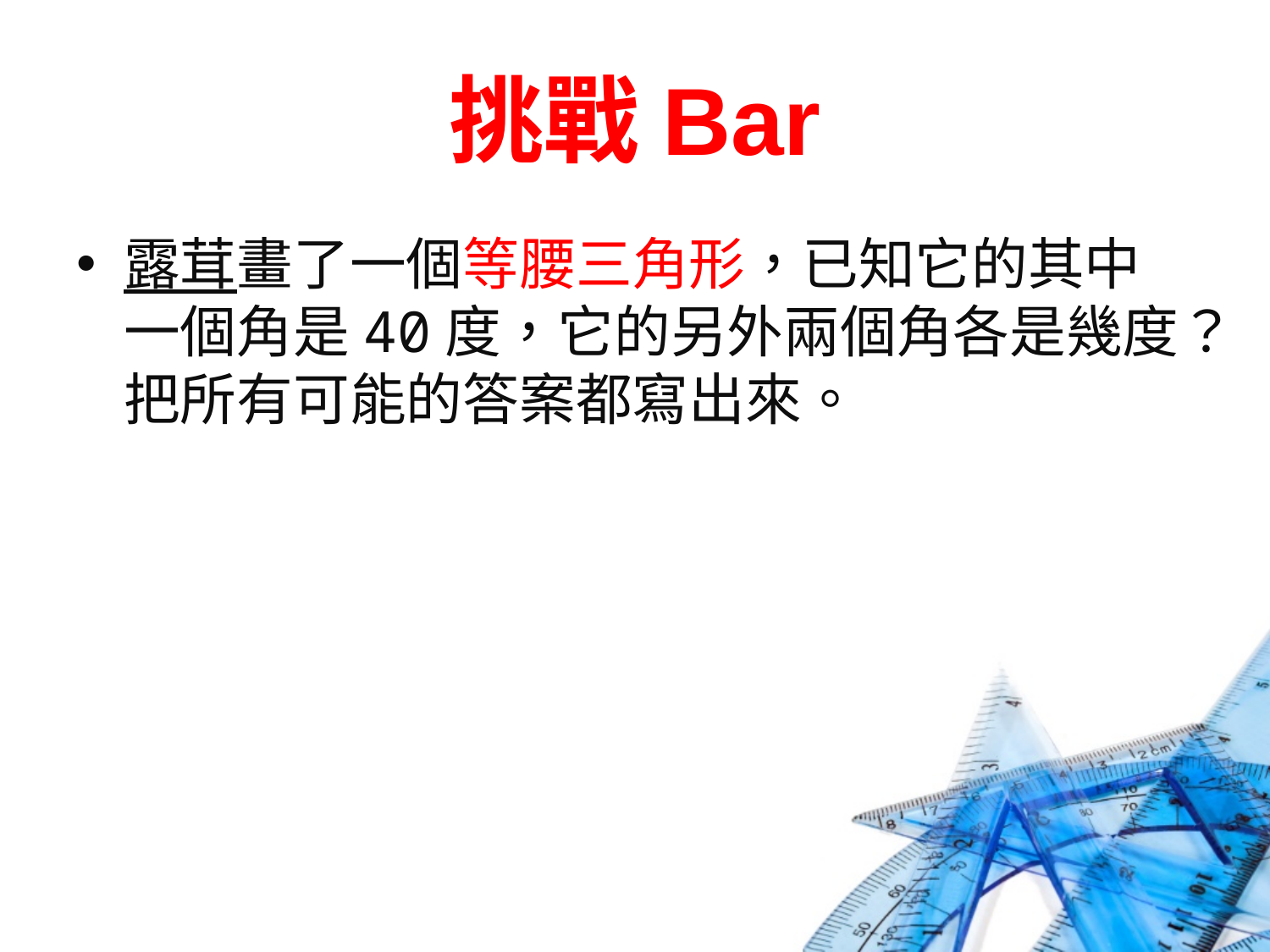

# 挑戰Bar
露茸畫了一個等腰三角形，已知它的其中一個角是40度，它的另外兩個角各是幾度？把所有可能的答案都寫出來。